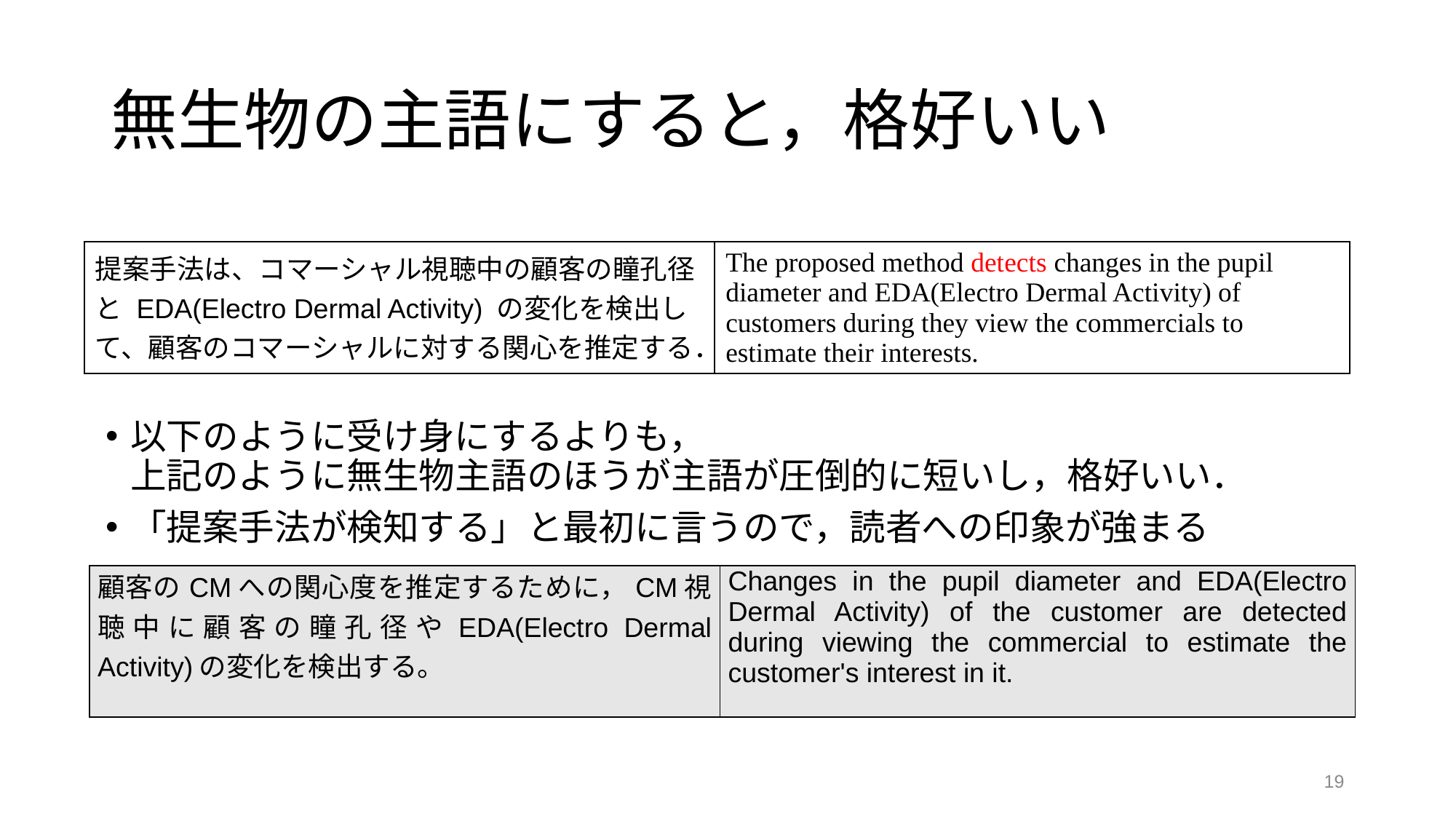

# 無生物の主語にすると，格好いい
| 提案手法は、コマーシャル視聴中の顧客の瞳孔径と EDA(Electro Dermal Activity) の変化を検出して、顧客のコマーシャルに対する関心を推定する． | The proposed method detects changes in the pupil diameter and EDA(Electro Dermal Activity) of customers during they view the commercials to estimate their interests. |
| --- | --- |
以下のように受け身にするよりも，
上記のように無生物主語のほうが主語が圧倒的に短いし，格好いい．
「提案手法が検知する」と最初に言うので，読者への印象が強まる
| 顧客のCMへの関心度を推定するために，CM視聴中に顧客の瞳孔径やEDA(Electro Dermal Activity)の変化を検出する。 | Changes in the pupil diameter and EDA(Electro Dermal Activity) of the customer are detected during viewing the commercial to estimate the customer's interest in it. |
| --- | --- |
19